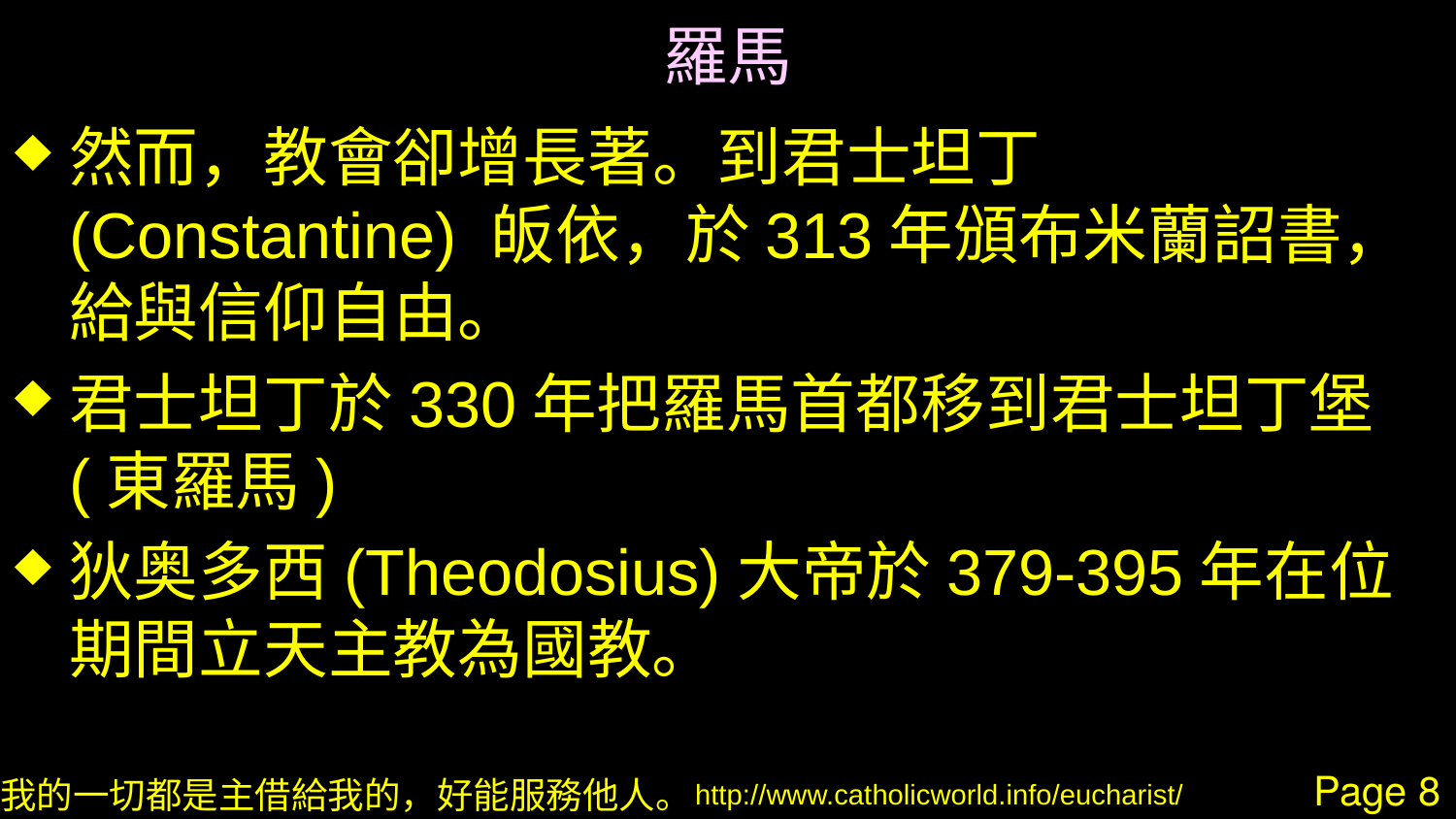

# 羅馬
然而，教會卻增長著。到君士坦丁(Constantine) 皈依，於313年頒布米蘭詔書，給與信仰自由。
君士坦丁於330年把羅馬首都移到君士坦丁堡(東羅馬)
狄奥多西(Theodosius)大帝於379-395年在位期間立天主教為國教。